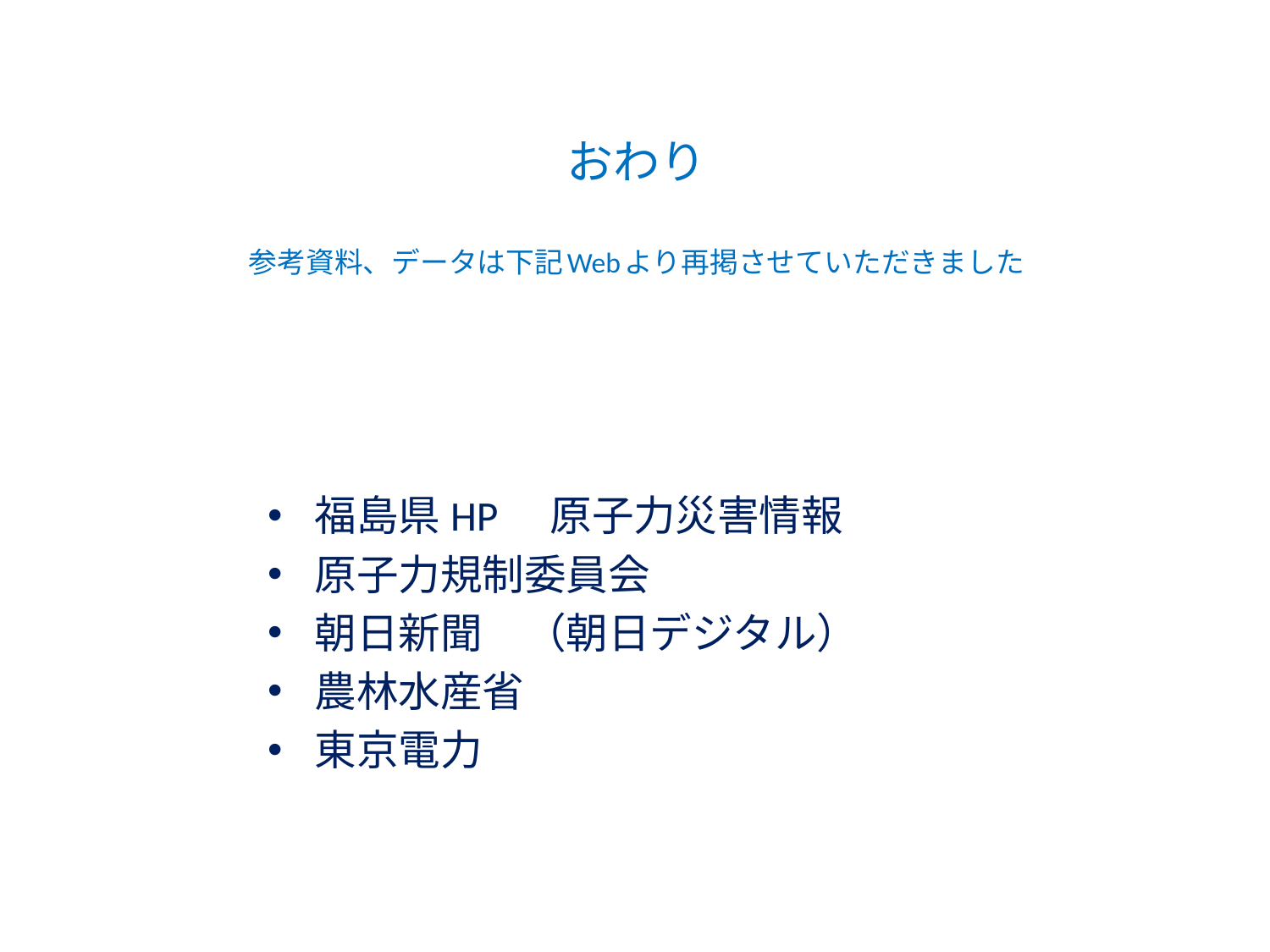

# おわり 参考資料、データは下記Webより再掲させていただきました

福島県HP　原子力災害情報
原子力規制委員会
朝日新聞　（朝日デジタル）
農林水産省
東京電力